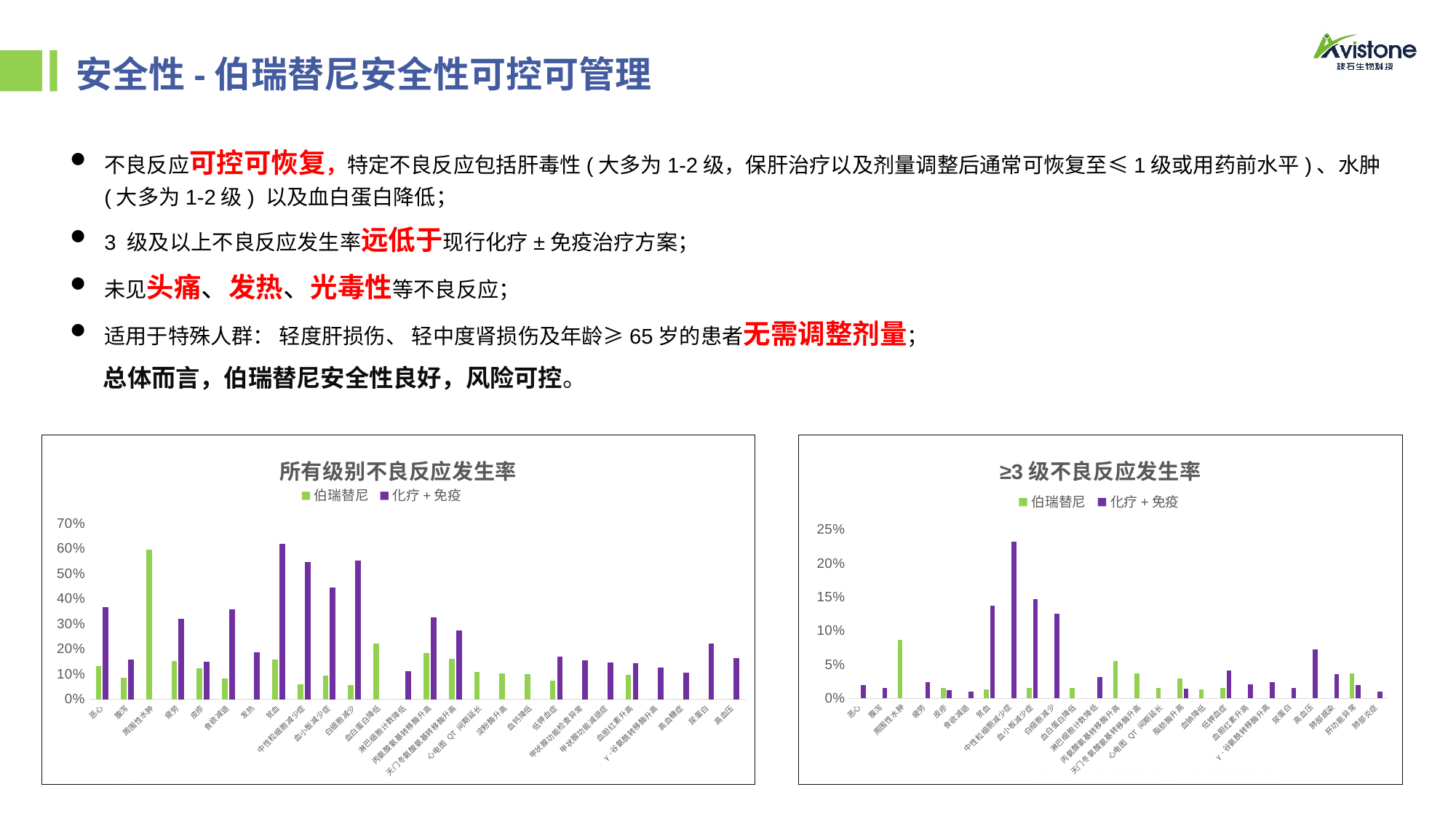

# 安全性-伯瑞替尼安全性可控可管理
不良反应可控可恢复，特定不良反应包括肝毒性(大多为1-2级，保肝治疗以及剂量调整后通常可恢复至≤1级或用药前水平)、水肿(大多为1-2级) 以及血白蛋白降低；
3 级及以上不良反应发生率远低于现行化疗±免疫治疗方案；
未见头痛、发热、光毒性等不良反应；
适用于特殊人群： 轻度肝损伤、 轻中度肾损伤及年龄≥65岁的患者无需调整剂量；
     总体而言，伯瑞替尼安全性良好，风险可控。

### Chart: 所有级别不良反应发生率

| Category | 伯瑞替尼 | 化疗+免疫 |
|---|---|---|
| 恶心 | 0.132 | 0.366 |
| 腹泻 | 0.087 | 0.158 |
| 周围性水肿 | 0.595 | None |
| 疲劳 | 0.153 | 0.321 |
| 皮疹 | 0.124 | 0.149 |
| 食欲减退 | 0.082 | 0.358 |
| 发热 | 0.0 | 0.188 |
| 贫血 | 0.159 | 0.619 |
| 中性粒细胞减少症 | 0.061 | 0.546 |
| 血小板减少症 | 0.095 | 0.444 |
| 白细胞减少 | 0.058 | 0.552 |
| 血白蛋白降低 | 0.222 | None |
| 淋巴细胞计数降低 | 0.0 | 0.112 |
| 丙氨酸氨基转移酶升高 | 0.185 | 0.326 |
| 天门冬氨酸氨基转移酶升高 | 0.161 | 0.273 |
|     心电图 QT 间期延长 | 0.108 | None |
|     淀粉酶升高 | 0.103 | None |
|     血钙降低 | 0.101 | None |
| 低钾血症 | 0.074 | 0.169 |
| 甲状腺功能检查异常 | 0.0 | 0.154 |
| 甲状腺功能减退症 | 0.0 | 0.147 |
| 血胆红素升高 | 0.098 | 0.145 |
| γ -谷氨酰转移酶升高 | 0.0 | 0.126 |
| 高血糖症 | 0.0 | 0.106 |
| 尿蛋白 | 0.0 | 0.222 |
| 高血压 | 0.0 | 0.164 |

### Chart: ≥3级不良反应发生率

| Category | 伯瑞替尼 | 化疗+免疫 |
|---|---|---|
| 恶心 | None | 0.02 |
| 腹泻 | None | 0.015 |
| 周围性水肿 | 0.087 | None |
| 疲劳 | None | 0.024 |
| 皮疹 | 0.016 | 0.012 |
| 食欲减退 | None | 0.01 |
| 贫血 | 0.013 | 0.138 |
| 中性粒细胞减少症 | None | 0.233 |
| 血小板减少症 | 0.016 | 0.147 |
| 白细胞减少 | None | 0.126 |
| 血白蛋白降低 | 0.016 | None |
| 淋巴细胞计数降低 | None | 0.032 |
| 丙氨酸氨基转移酶升高 | 0.056 | None |
| 天门冬氨酸氨基转移酶升高 | 0.037 | None |
|     心电图 QT 间期延长 | 0.016 | None |
|  脂肪酶升高 | 0.029 | 0.014 |
|     血钠降低 | 0.013 | None |
| 低钾血症 | 0.016 | 0.041 |
| 血胆红素升高 | None | 0.021 |
| γ -谷氨酰转移酶升高 | None | 0.024 |
| 尿蛋白 | None | 0.015 |
| 高血压 | None | 0.073 |
| 肺部感染 | None | 0.036 |
| 肝功能异常 | 0.037 | 0.02 |
| 肺部炎症 | None | 0.01 |